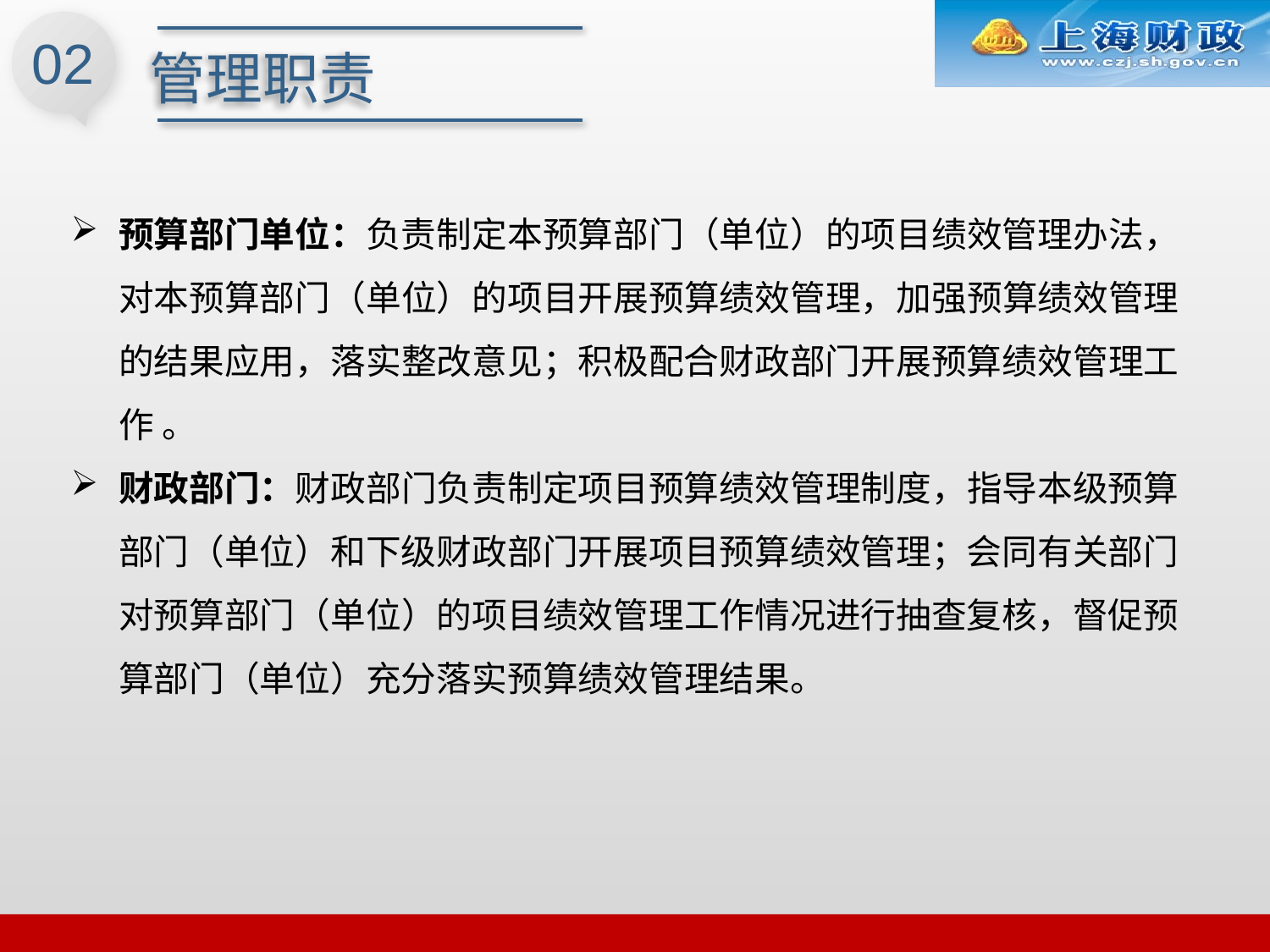

02
管理职责
预算部门单位：负责制定本预算部门（单位）的项目绩效管理办法，对本预算部门（单位）的项目开展预算绩效管理，加强预算绩效管理的结果应用，落实整改意见；积极配合财政部门开展预算绩效管理工作 。
财政部门：财政部门负责制定项目预算绩效管理制度，指导本级预算部门（单位）和下级财政部门开展项目预算绩效管理；会同有关部门对预算部门（单位）的项目绩效管理工作情况进行抽查复核，督促预算部门（单位）充分落实预算绩效管理结果。